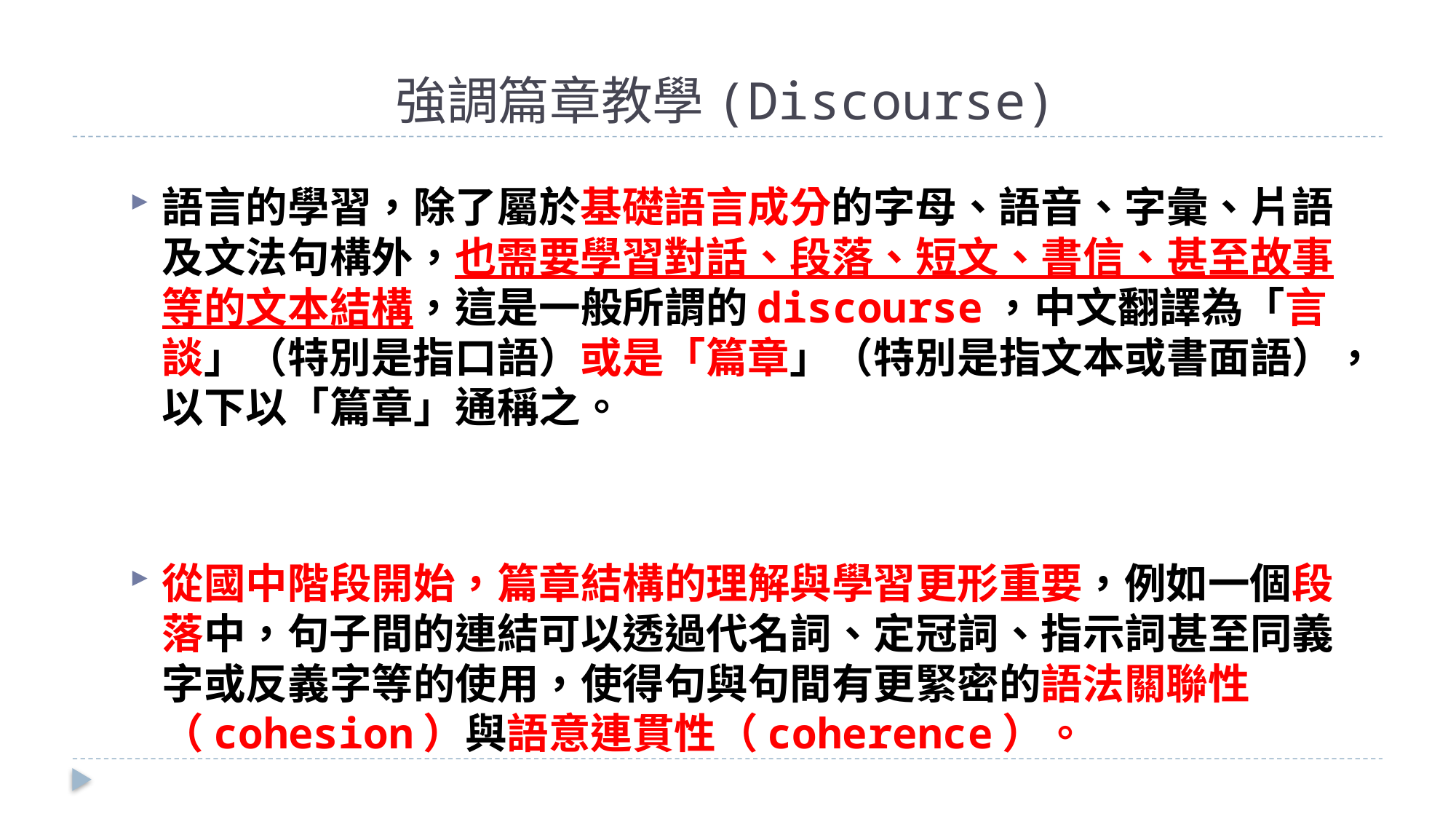

# 強調篇章教學(Discourse)
語言的學習，除了屬於基礎語言成分的字母、語音、字彙、片語及文法句構外，也需要學習對話、段落、短文、書信、甚至故事等的文本結構，這是一般所謂的discourse，中文翻譯為「言談」（特別是指口語）或是「篇章」（特別是指文本或書面語），以下以「篇章」通稱之。

從國中階段開始，篇章結構的理解與學習更形重要，例如一個段落中，句子間的連結可以透過代名詞、定冠詞、指示詞甚至同義字或反義字等的使用，使得句與句間有更緊密的語法關聯性（cohesion）與語意連貫性（coherence）。